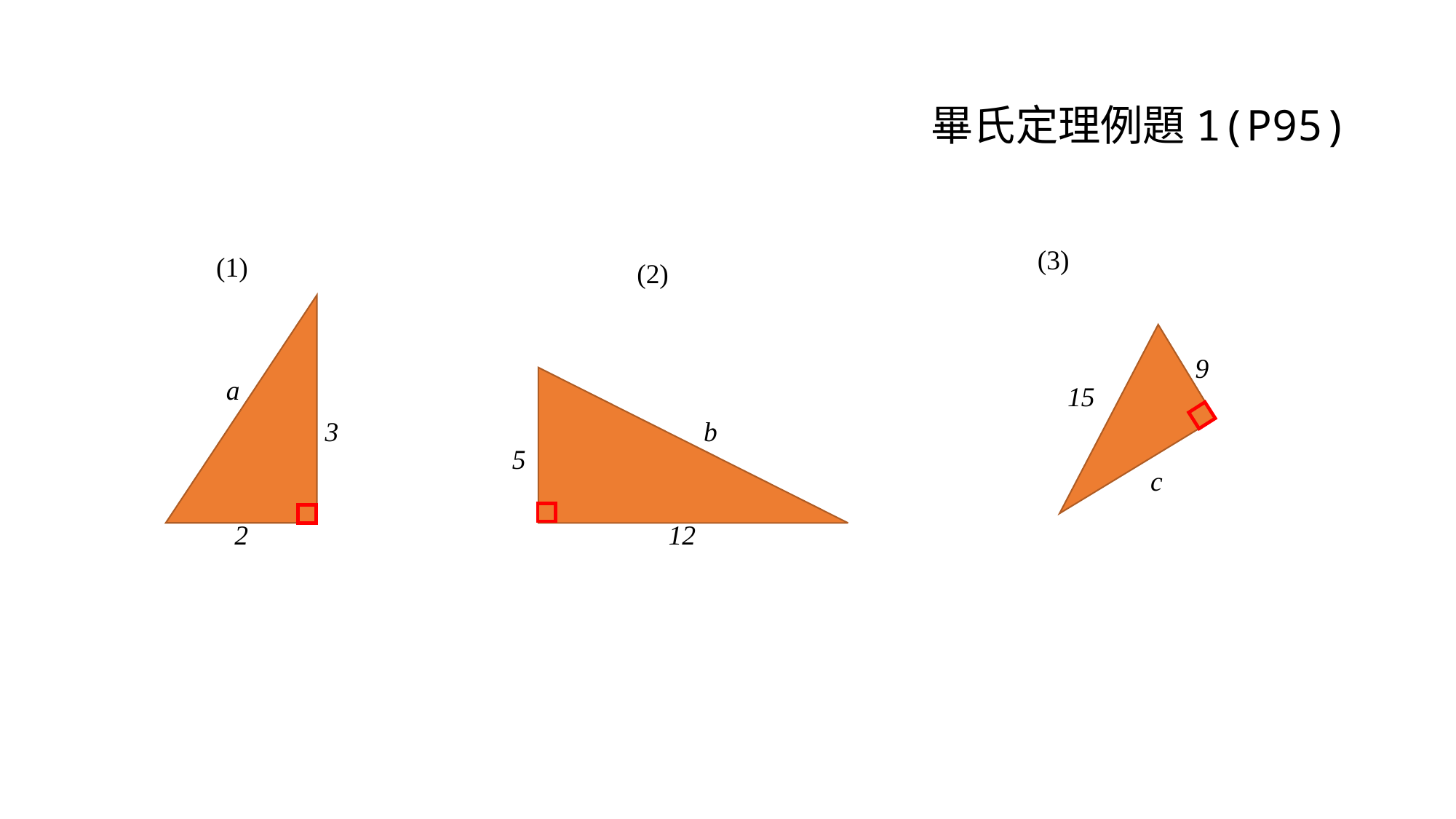

畢氏定理例題1(P95)
(3)
(1)
(2)

9

a

15

3
b
5
c

2
12